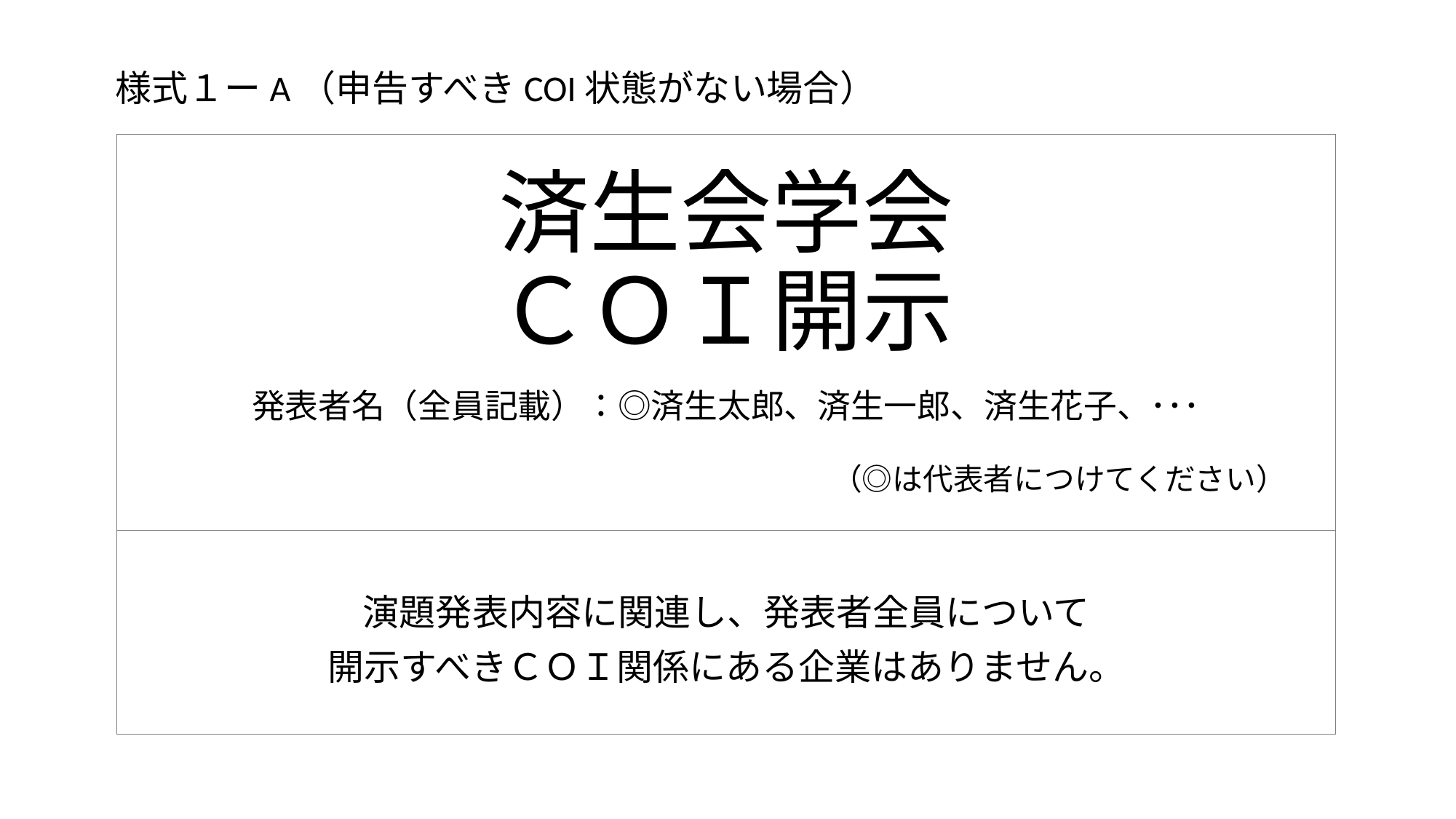

様式１ーA（申告すべきCOI状態がない場合）
# 済生会学会 ＣＯＩ開示 発表者名（全員記載）：◎済生太郎、済生一郎、済生花子、･･･ 　　　　　　　　　　　　　　　　　　　　（◎は代表者につけてください）

演題発表内容に関連し、発表者全員について
開示すべきＣＯＩ関係にある企業はありません。